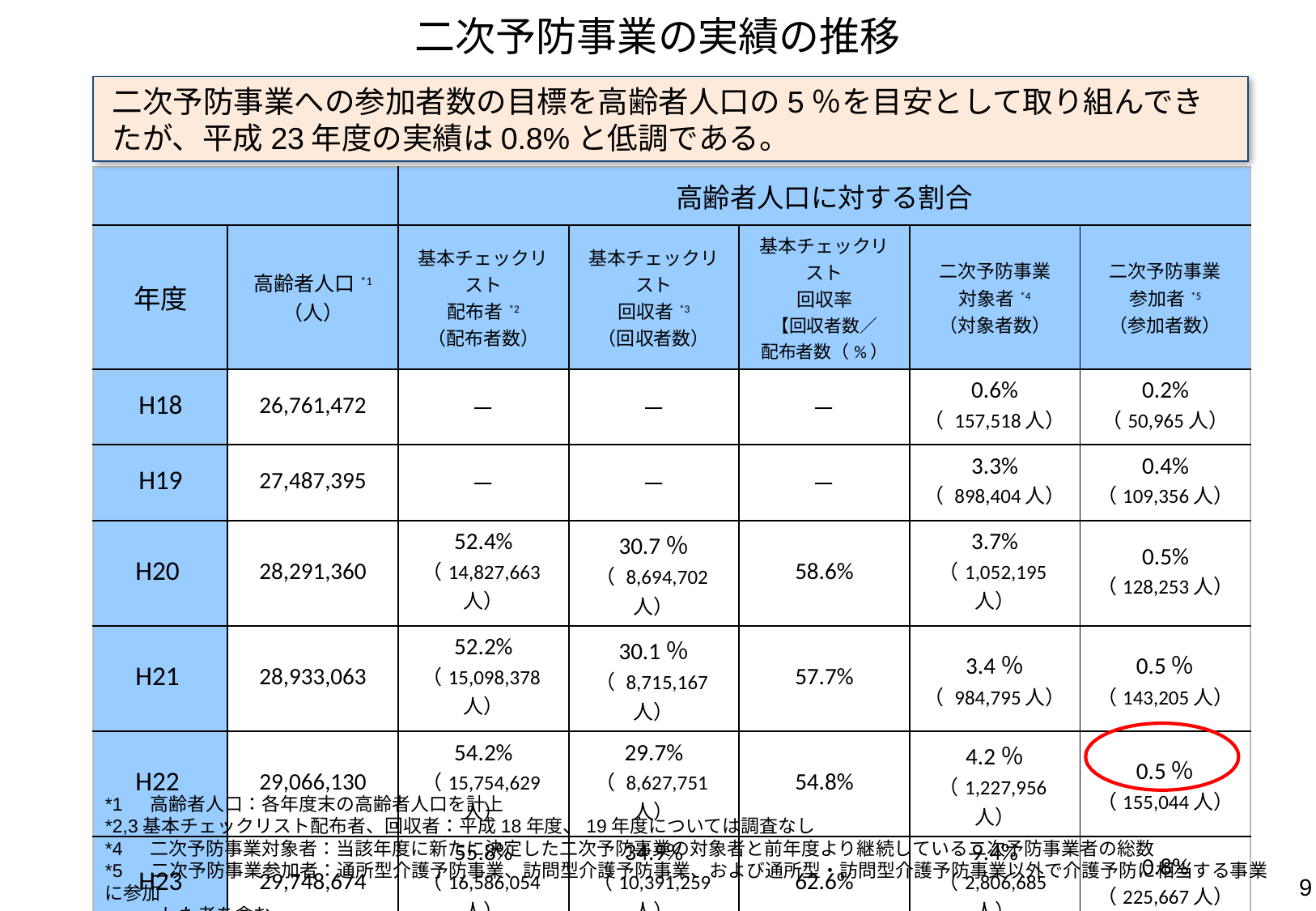

二次予防事業の実績の推移
二次予防事業への参加者数の目標を高齢者人口の5％を目安として取り組んできたが、平成23年度の実績は0.8%と低調である。
|  |  | 高齢者人口に対する割合 |  |  |  |  |
| --- | --- | --- | --- | --- | --- | --- |
| 年度 | 高齢者人口\*1 （人） | 基本チェックリスト 配布者\*2 （配布者数） | 基本チェックリスト 回収者\*3 （回収者数） | 基本チェックリスト 回収率 【回収者数／ 配布者数（%） | 二次予防事業 対象者\*4 （対象者数） | 二次予防事業 参加者\*5 （参加者数） |
| H18 | 26,761,472 | － | － | － | 0.6% （ 157,518人） | 0.2% （50,965人） |
| H19 | 27,487,395 | － | － | － | 3.3% （ 898,404人） | 0.4% （109,356人） |
| H20 | 28,291,360 | 52.4% （14,827,663人） | 30.7％ （ 8,694,702人） | 58.6% | 3.7% （1,052,195人） | 0.5% （128,253人） |
| H21 | 28,933,063 | 52.2% （15,098,378人） | 30.1％ （ 8,715,167人） | 57.7% | 3.4％ （ 984,795人） | 0.5％ （143,205人） |
| H22 | 29,066,130 | 54.2% （15,754,629人） | 29.7% （ 8,627,751人） | 54.8% | 4.2％ （1,227,956人） | 0.5％ （155,044人） |
| H23 | 29,748,674 | 55.8% （16,586,054人） | 34.9% （10,391,259人） | 62.6% | 9.4% （2,806,685人） | 0.8% （225,667人） |

*1　 高齢者人口：各年度末の高齢者人口を計上
*2,3基本チェックリスト配布者、回収者：平成18年度、19年度については調査なし
*4　 二次予防事業対象者：当該年度に新たに決定した二次予防事業の対象者と前年度より継続している二次予防事業者の総数
*5 　二次予防事業参加者：通所型介護予防事業、訪問型介護予防事業、および通所型・訪問型介護予防事業以外で介護予防に相当する事業に参加
　　　した者を含む
9